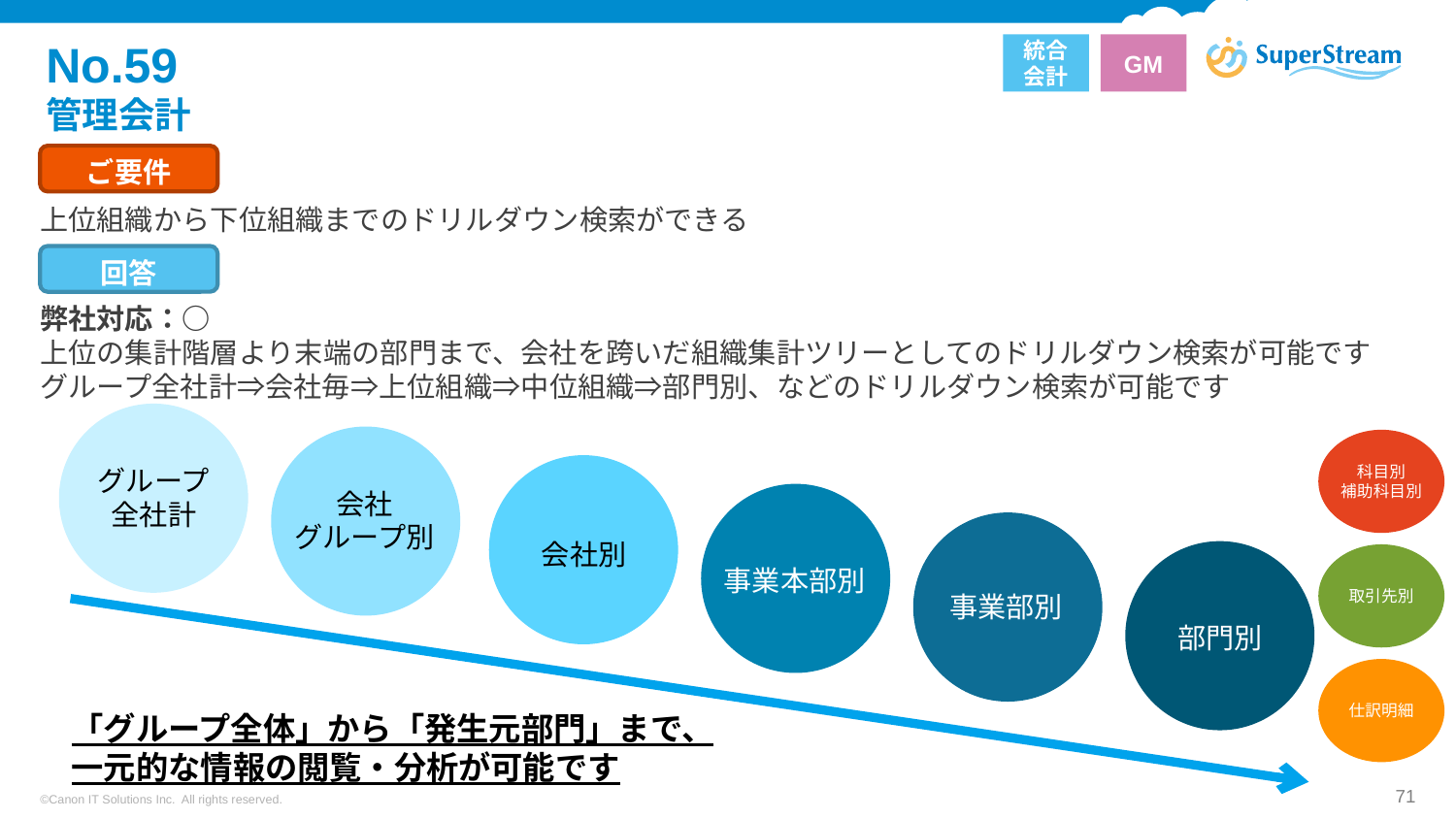

# No.59 管理会計
統合会計
GM
ご要件
上位組織から下位組織までのドリルダウン検索ができる
回答
弊社対応：○
上位の集計階層より末端の部門まで、会社を跨いだ組織集計ツリーとしてのドリルダウン検索が可能です
グループ全社計⇒会社毎⇒上位組織⇒中位組織⇒部門別、などのドリルダウン検索が可能です

科目別
補助科目別
グループ
全社計

会社
グループ別

会社別

取引先別
事業本部別
事業部別
部門別
仕訳明細
「グループ全体」から「発生元部門」まで、
一元的な情報の閲覧・分析が可能です
©Canon IT Solutions Inc.  All rights reserved.
71